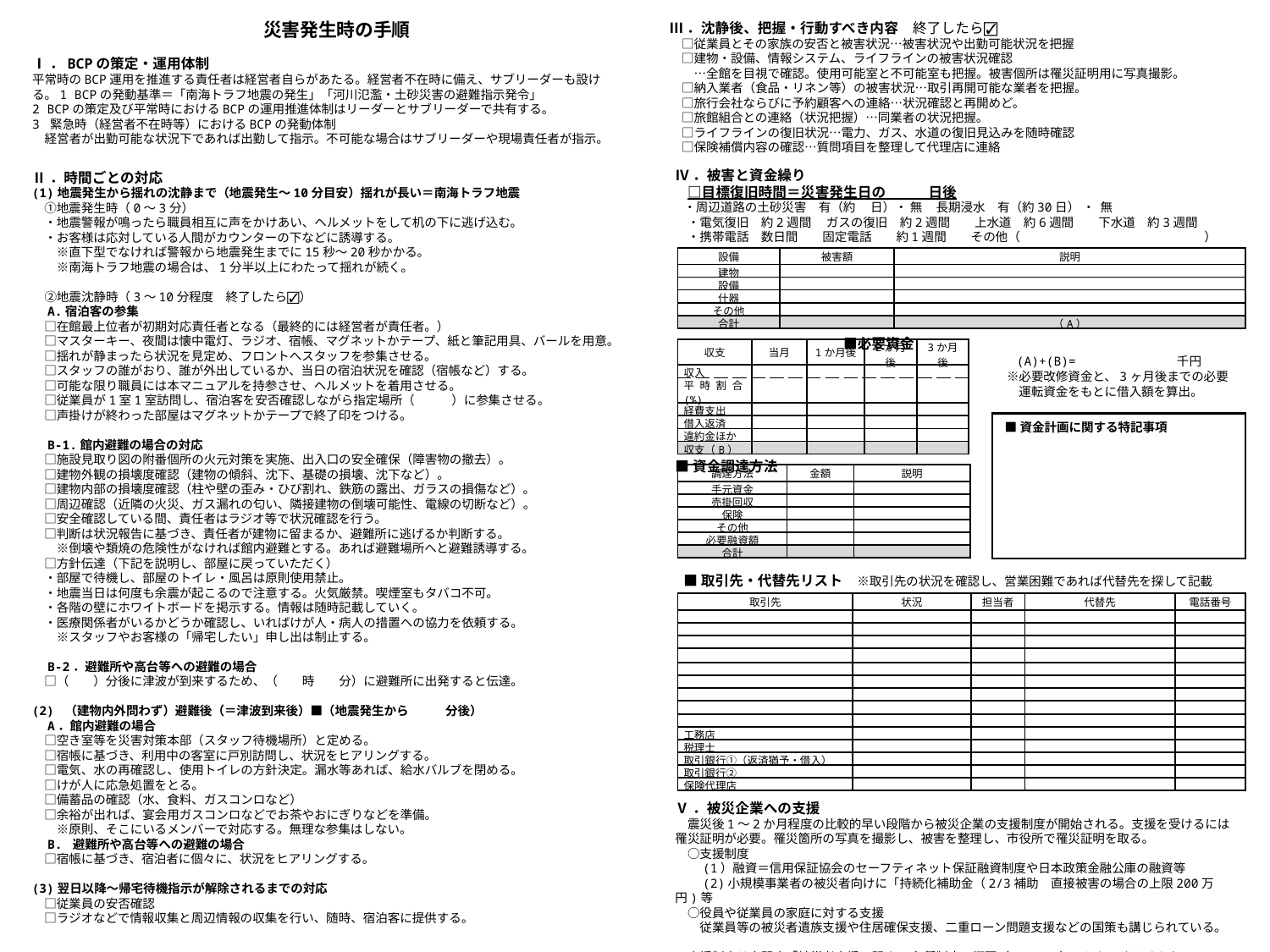

災害発生時の手順
Ⅲ．沈静後、把握・行動すべき内容　終了したら☑
　□従業員とその家族の安否と被害状況…被害状況や出勤可能状況を把握
　□建物・設備、情報システム、ライフラインの被害状況確認
　　…全館を目視で確認。使用可能室と不可能室も把握。被害個所は罹災証明用に写真撮影。
　□納入業者（食品・リネン等）の被害状況…取引再開可能な業者を把握。
　□旅行会社ならびに予約顧客への連絡…状況確認と再開めど。
　□旅館組合との連絡（状況把握）…同業者の状況把握。
　□ライフラインの復旧状況…電力、ガス、水道の復旧見込みを随時確認
　□保険補償内容の確認…質問項目を整理して代理店に連絡
Ⅰ．BCPの策定・運用体制
平常時のBCP運用を推進する責任者は経営者自らがあたる。経営者不在時に備え、サブリーダーも設ける。1 BCPの発動基準＝「南海トラフ地震の発生」「河川氾濫・土砂災害の避難指示発令」
2 BCPの策定及び平常時におけるBCPの運用推進体制はリーダーとサブリーダーで共有する。
3 緊急時（経営者不在時等）におけるBCPの発動体制
　経営者が出勤可能な状況下であれば出勤して指示。不可能な場合はサブリーダーや現場責任者が指示。
Ⅳ．被害と資金繰り
　□目標復旧時間＝災害発生日の　　　日後
  ・周辺道路の土砂災害　有（約　 日）・ 無     長期浸水　有（約30日） ・  無
　・電気復旧　約2週間　 ガスの復旧　約2週間　　上水道　約6週間　　下水道　約3週間
　・携帯電話　数日間　　固定電話　　約1週間　　その他（　　　　　　　　　　　　　　　）

                                           　　■必要資金
　　　　　　　　　　　　　　　　　　　　　　　　(A)+(B)=　　　　　　　　千円
　　　　　　　　　　　　　　　　　　　　　　　　　　　※必要改修資金と、3ヶ月後までの必要
　　　　　　　　　　　　　　　　　　　　　　　　　　　　運転資金をもとに借入額を算出。

■資金調達方法
Ⅱ．時間ごとの対応
(1)地震発生から揺れの沈静まで（地震発生～10分目安）揺れが長い＝南海トラフ地震
　①地震発生時（0～3分）
　・地震警報が鳴ったら職員相互に声をかけあい、ヘルメットをして机の下に逃げ込む。
　・お客様は応対している人間がカウンターの下などに誘導する。
　　※直下型でなければ警報から地震発生までに15秒～20秒かかる。
　　※南海トラフ地震の場合は、1分半以上にわたって揺れが続く。

　②地震沈静時（3～10分程度　終了したら☑）
　A.宿泊客の参集
　□在館最上位者が初期対応責任者となる（最終的には経営者が責任者。）
　□マスターキー、夜間は懐中電灯、ラジオ、宿帳、マグネットかテープ、紙と筆記用具、バールを用意。
　□揺れが静まったら状況を見定め、フロントへスタッフを参集させる。
　□スタッフの誰がおり、誰が外出しているか、当日の宿泊状況を確認（宿帳など）する。
　□可能な限り職員には本マニュアルを持参させ、ヘルメットを着用させる。
　□従業員が1室1室訪問し、宿泊客を安否確認しながら指定場所（　　　）に参集させる。
　□声掛けが終わった部屋はマグネットかテープで終了印をつける。

　B-1.館内避難の場合の対応
　□施設見取り図の附番個所の火元対策を実施、出入口の安全確保（障害物の撤去）。
　□建物外観の損壊度確認（建物の傾斜、沈下、基礎の損壊、沈下など）。
　□建物内部の損壊度確認（柱や壁の歪み・ひび割れ、鉄筋の露出、ガラスの損傷など）。
　□周辺確認（近隣の火災、ガス漏れの匂い、隣接建物の倒壊可能性、電線の切断など）。
　□安全確認している間、責任者はラジオ等で状況確認を行う。
　□判断は状況報告に基づき、責任者が建物に留まるか、避難所に逃げるか判断する。
　　※倒壊や類焼の危険性がなければ館内避難とする。あれば避難場所へと避難誘導する。
　□方針伝達（下記を説明し、部屋に戻っていただく）
　・部屋で待機し、部屋のトイレ・風呂は原則使用禁止。
　・地震当日は何度も余震が起こるので注意する。火気厳禁。喫煙室もタバコ不可。
　・各階の壁にホワイトボードを掲示する。情報は随時記載していく。
　・医療関係者がいるかどうか確認し、いればけが人・病人の措置への協力を依頼する。
　　※スタッフやお客様の「帰宅したい」申し出は制止する。

　B-2．避難所や高台等への避難の場合
　□（　　）分後に津波が到来するため、（　　時　　分）に避難所に出発すると伝達。

(2) （建物内外問わず）避難後（＝津波到来後）■（地震発生から　　　分後）
　A．館内避難の場合
　□空き室等を災害対策本部（スタッフ待機場所）と定める。
　□宿帳に基づき、利用中の客室に戸別訪問し、状況をヒアリングする。
　□電気、水の再確認し、使用トイレの方針決定。漏水等あれば、給水バルブを閉める。
　□けが人に応急処置をとる。
　□備蓄品の確認（水、食料、ガスコンロなど）
　□余裕が出れば、宴会用ガスコンロなどでお茶やおにぎりなどを準備。
　　※原則、そこにいるメンバーで対応する。無理な参集はしない。
　B. 避難所や高台等への避難の場合
　□宿帳に基づき、宿泊者に個々に、状況をヒアリングする。

(3)翌日以降～帰宅待機指示が解除されるまでの対応
　□従業員の安否確認
　□ラジオなどで情報収集と周辺情報の収集を行い、随時、宿泊客に提供する。
| 設備 | 被害額 | 説明 |
| --- | --- | --- |
| 建物 |  |  |
| 設備 |  |  |
| 什器 |  |  |
| その他 |  |  |
| 合計 |  | （A） |
| 収支 | 当月 | 1か月後 | 2か月後 | 3か月後 |
| --- | --- | --- | --- | --- |
| 収入 |  |  |  |  |
| 平時割合(%) |  |  |  |  |
| 経費支出 |  |  |  |  |
| 借入返済 |  |  |  |  |
| 違約金ほか |  |  |  |  |
| 収支（B） |  |  |  |  |
■資金計画に関する特記事項

| 調達方法 | 金額 | 説明 |
| --- | --- | --- |
| 手元資金 |  |  |
| 売掛回収 |  |  |
| 保険 |  |  |
| その他 |  |  |
| 必要融資額 |  |  |
| 合計 |  |  |
■取引先・代替先リスト　※取引先の状況を確認し、営業困難であれば代替先を探して記載
| 取引先 | 状況 | 担当者 | 代替先 | 電話番号 |
| --- | --- | --- | --- | --- |
|  |  |  |  |  |
|  |  |  |  |  |
|  |  |  |  |  |
|  |  |  |  |  |
|  |  |  |  |  |
|  |  |  |  |  |
|  |  |  |  |  |
|  |  |  |  |  |
|  |  |  |  |  |
| 工務店 |  |  |  |  |
| 税理士 |  |  |  |  |
| 取引銀行①（返済猶予・借入） |  |  |  |  |
| 取引銀行② |  |  |  |  |
| 保険代理店 |  |  |  |  |
Ⅴ．被災企業への支援
　震災後1～2か月程度の比較的早い段階から被災企業の支援制度が開始される。支援を受けるには
罹災証明が必要。罹災箇所の写真を撮影し、被害を整理し、市役所で罹災証明を取る。
　○支援制度
　　(1）融資＝信用保証協会のセーフティネット保証融資制度や日本政策金融公庫の融資等
　　(2)小規模事業者の被災者向けに「持続化補助金（2/3補助　直接被害の場合の上限200万円)等
　○役員や従業員の家庭に対する支援
　　従業員等の被災者遺族支援や住居確保支援、二重ローン問題支援などの国策も講じられている。
　支援制度は内閣府「被災者支援に関する 各種制度の概要（R6.6/1）」としてまとめられている。